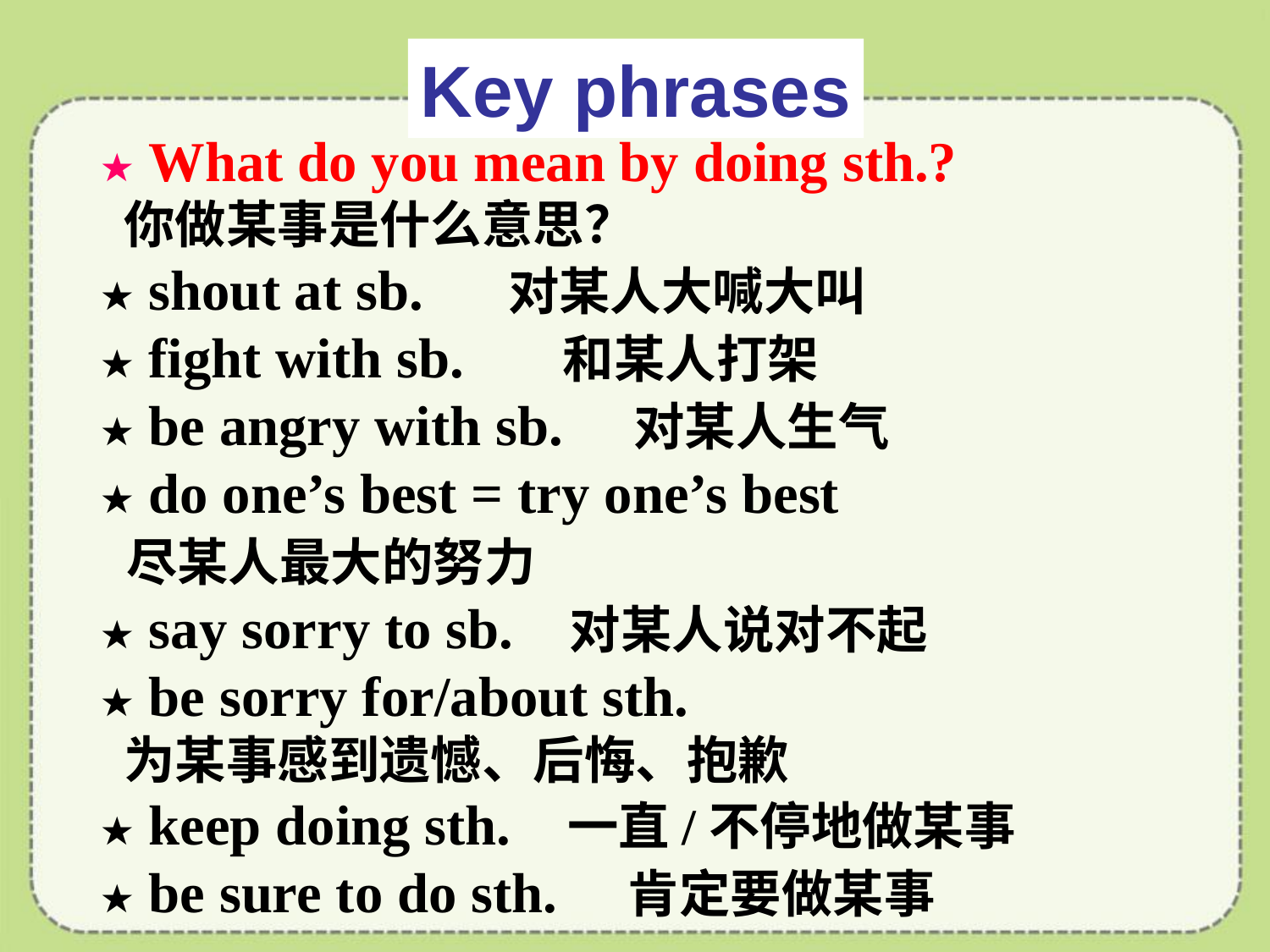

Key phrases
★ What do you mean by doing sth.?
 你做某事是什么意思？
★ shout at sb.     对某人大喊大叫
★ fight with sb.      和某人打架
★ be angry with sb.    对某人生气
★ do one’s best = try one’s best
 尽某人最大的努力
★ say sorry to sb.   对某人说对不起
★ be sorry for/about sth.
 为某事感到遗憾、后悔、抱歉
★ keep doing sth.   一直/不停地做某事
★ be sure to do sth.    肯定要做某事